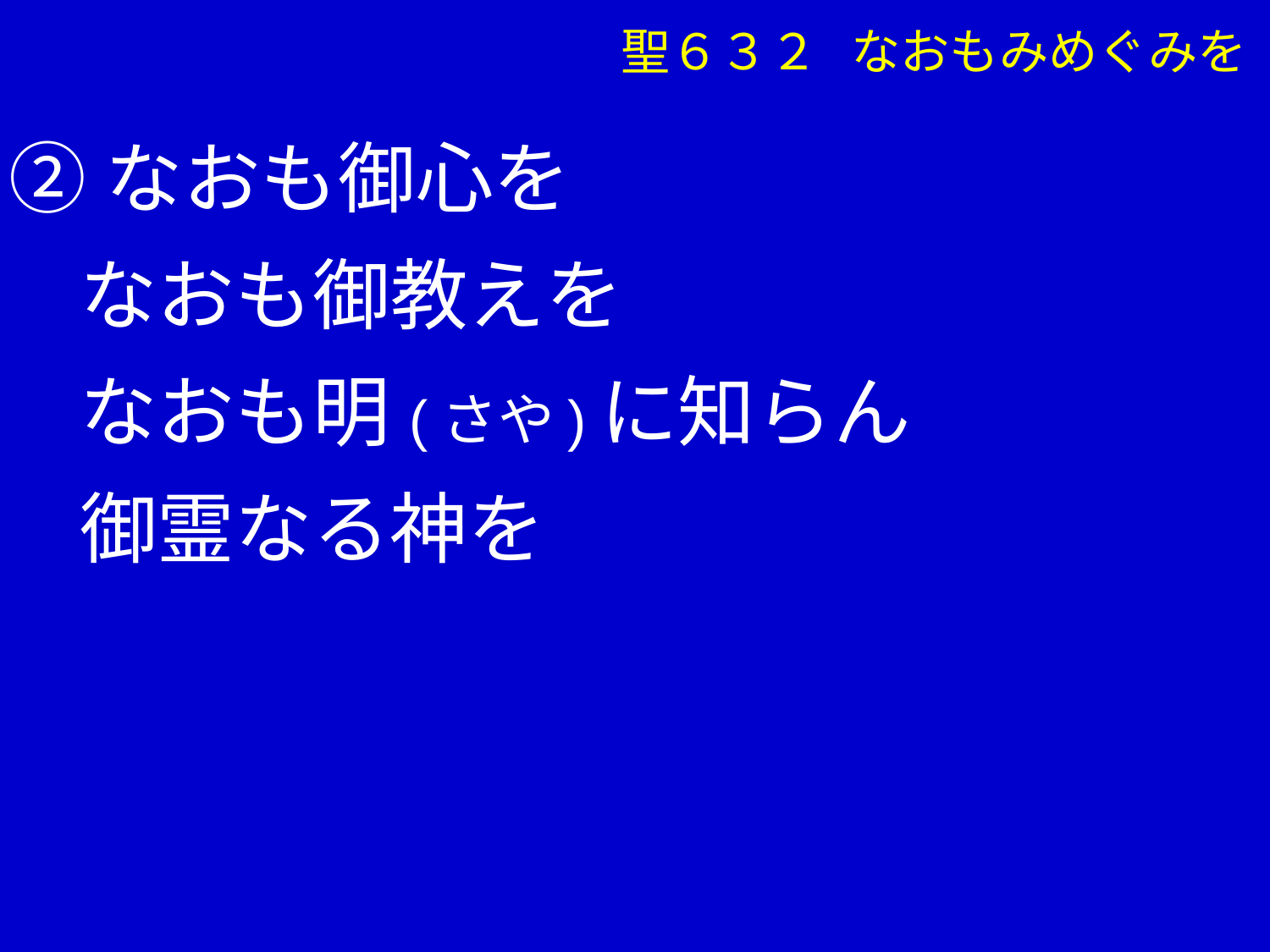

聖６３２   なおもみめぐみを
  ②なおも御心を
     なおも御教えを
     なおも明(さや)に知らん
     御霊なる神を